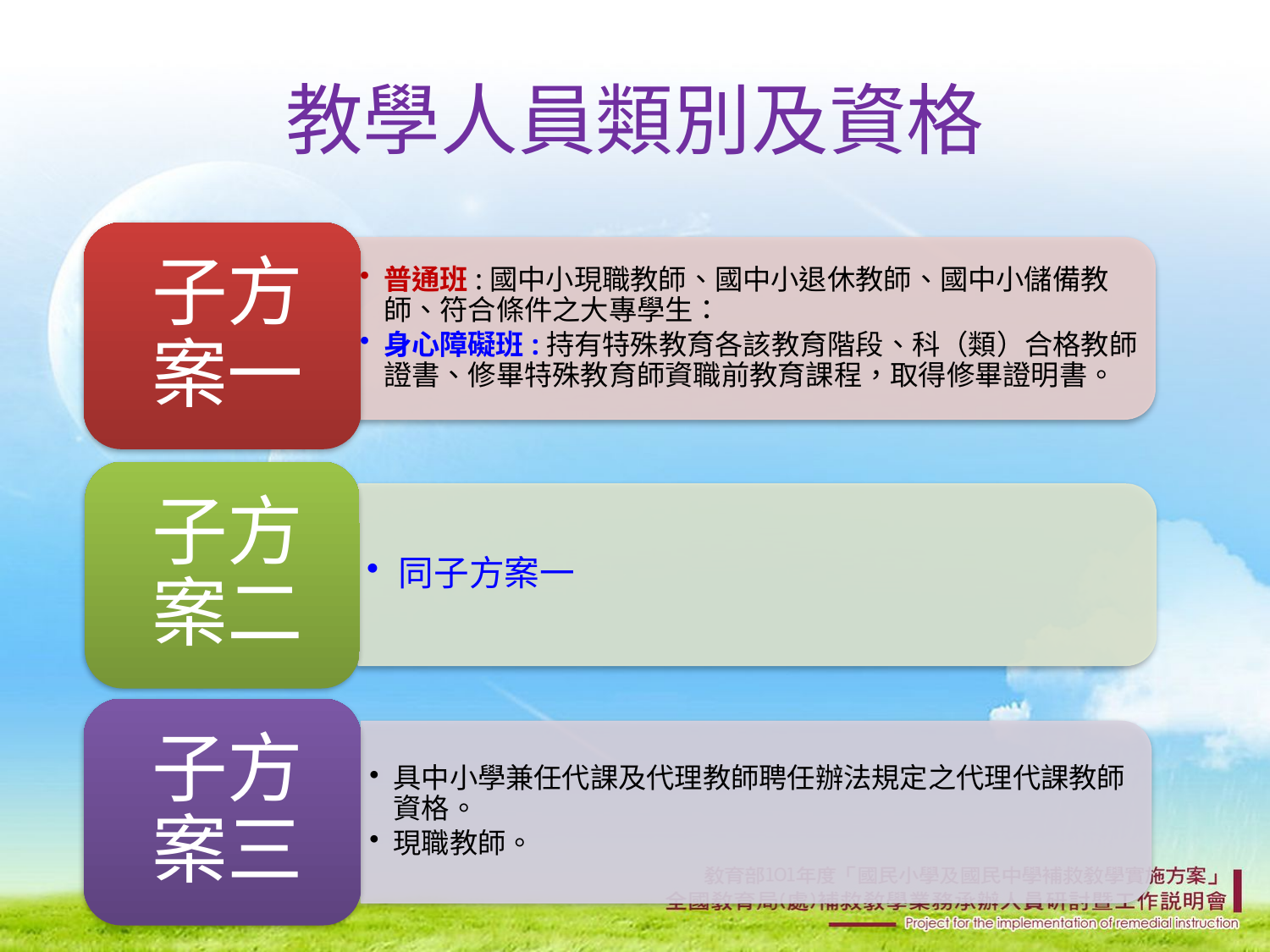

# 教學人員類別及資格
普通班:國中小現職教師、國中小退休教師、國中小儲備教師、符合條件之大專學生：
身心障礙班:持有特殊教育各該教育階段、科（類）合格教師證書、修畢特殊教育師資職前教育課程，取得修畢證明書。
子方案一
同子方案一
子方案二
具中小學兼任代課及代理教師聘任辦法規定之代理代課教師資格。
現職教師。
子方案三